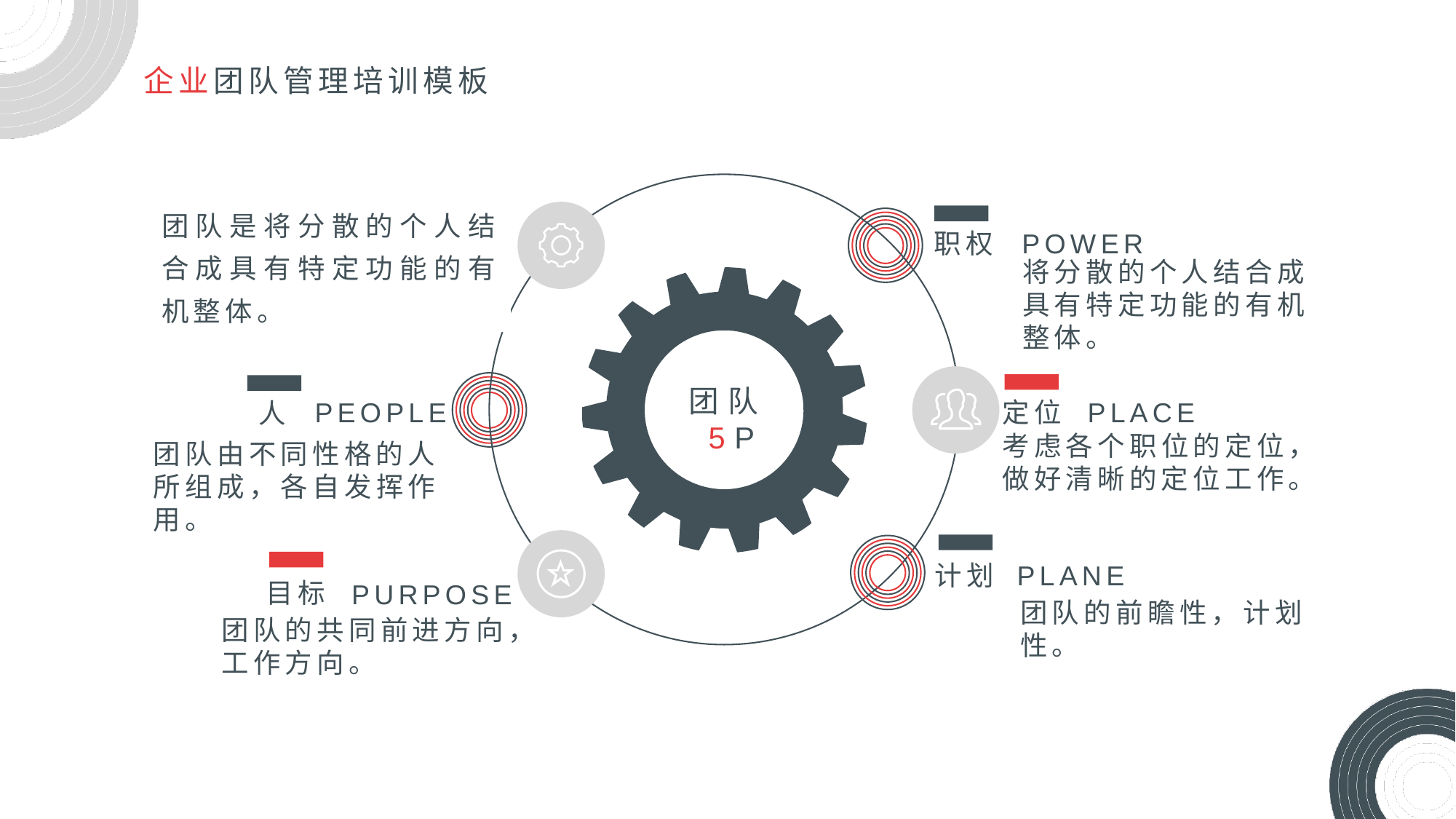

团队是将分散的个人结合成具有特定功能的有机整体。

职权
POWER
将分散的个人结合成具有特定功能的有机整体。

团队5P
定位
PLACE
PEOPLE
人
考虑各个职位的定位，做好清晰的定位工作。
团队由不同性格的人所组成，各自发挥作用。

计划
PLANE

目标
PURPOSE
团队的前瞻性，计划性。
团队的共同前进方向，工作方向。